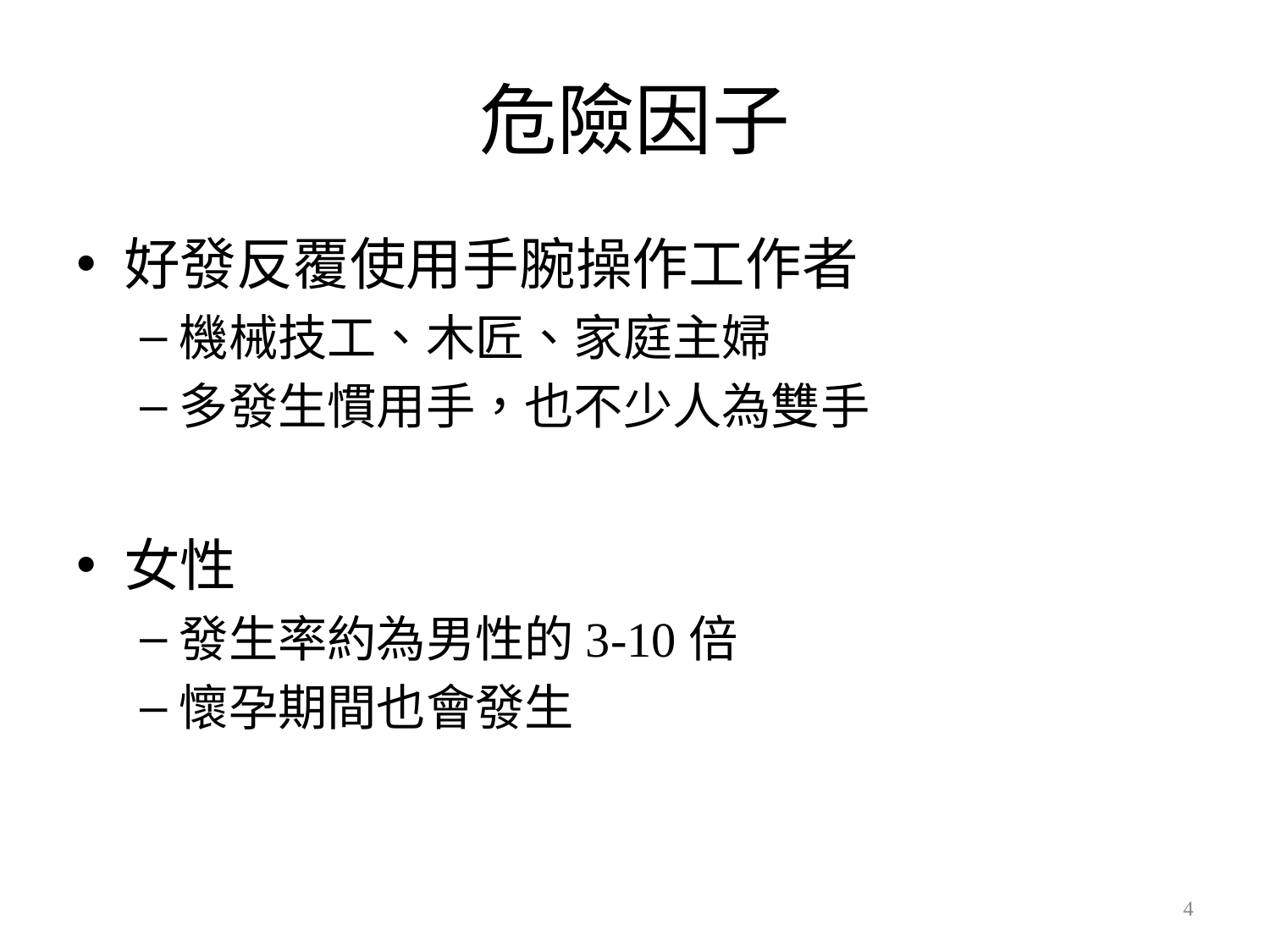

# 危險因子
好發反覆使用手腕操作工作者
機械技工、木匠、家庭主婦
多發生慣用手，也不少人為雙手

女性
發生率約為男性的3-10倍
懷孕期間也會發生
4